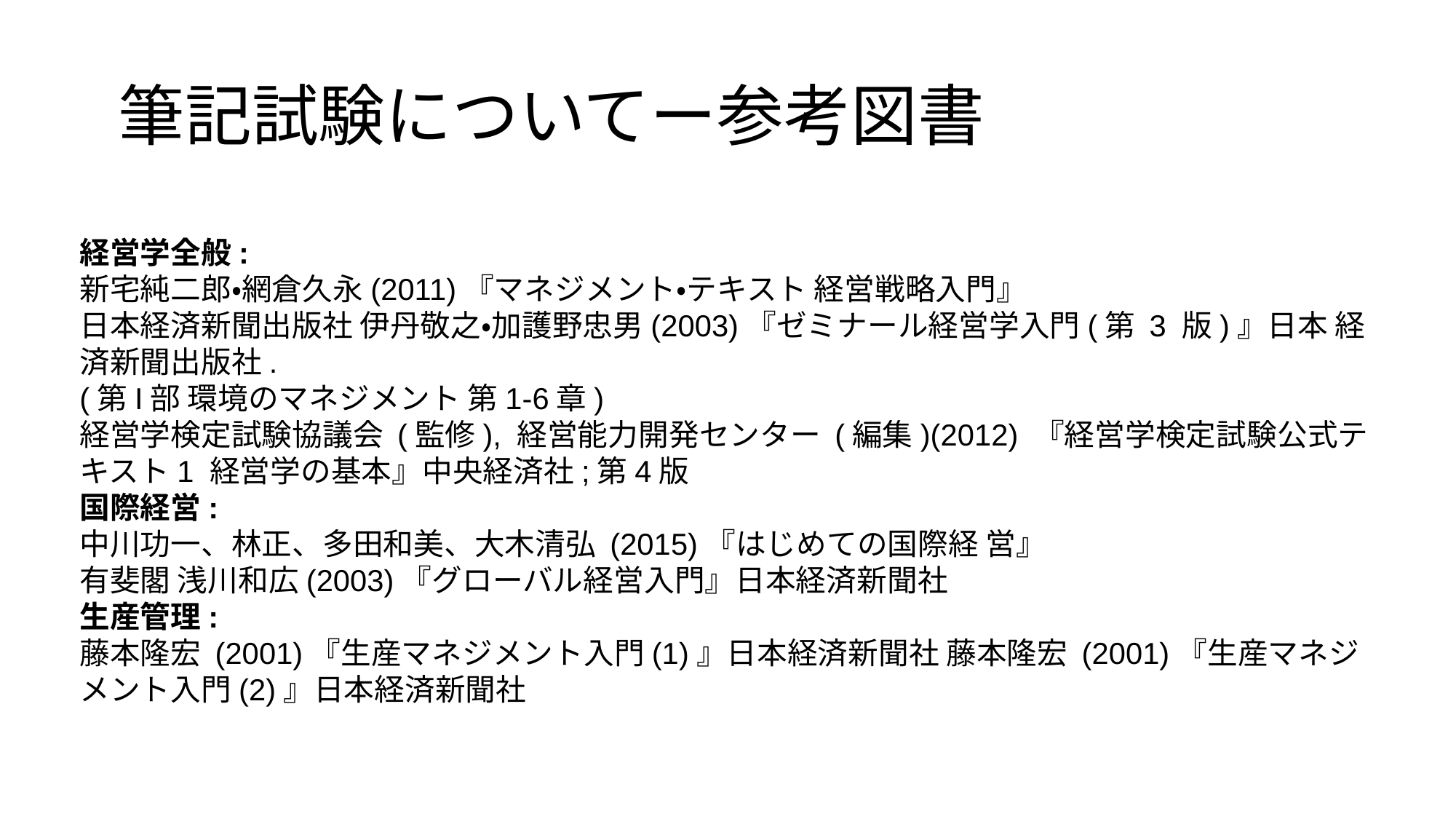

# 筆記試験についてー参考図書
経営学全般:
新宅純二郎・網倉久永(2011)『マネジメント・テキスト 経営戦略入門』
日本経済新聞出版社 伊丹敬之・加護野忠男(2003)『ゼミナール経営学入門(第 3 版)』日本 経済新聞出版社.
(第I部 環境のマネジメント 第1-6章)
経営学検定試験協議会 (監修), 経営能力開発センター (編集)(2012) 『経営学検定試験公式テキスト1 経営学の基本』中央経済社;第4版
国際経営:
中川功一、林正、多田和美、大木清弘 (2015)『はじめての国際経 営』
有斐閣 浅川和広(2003)『グローバル経営入門』日本経済新聞社
生産管理:
藤本隆宏 (2001)『生産マネジメント入門(1)』日本経済新聞社 藤本隆宏 (2001)『生産マネジメント入門(2)』日本経済新聞社